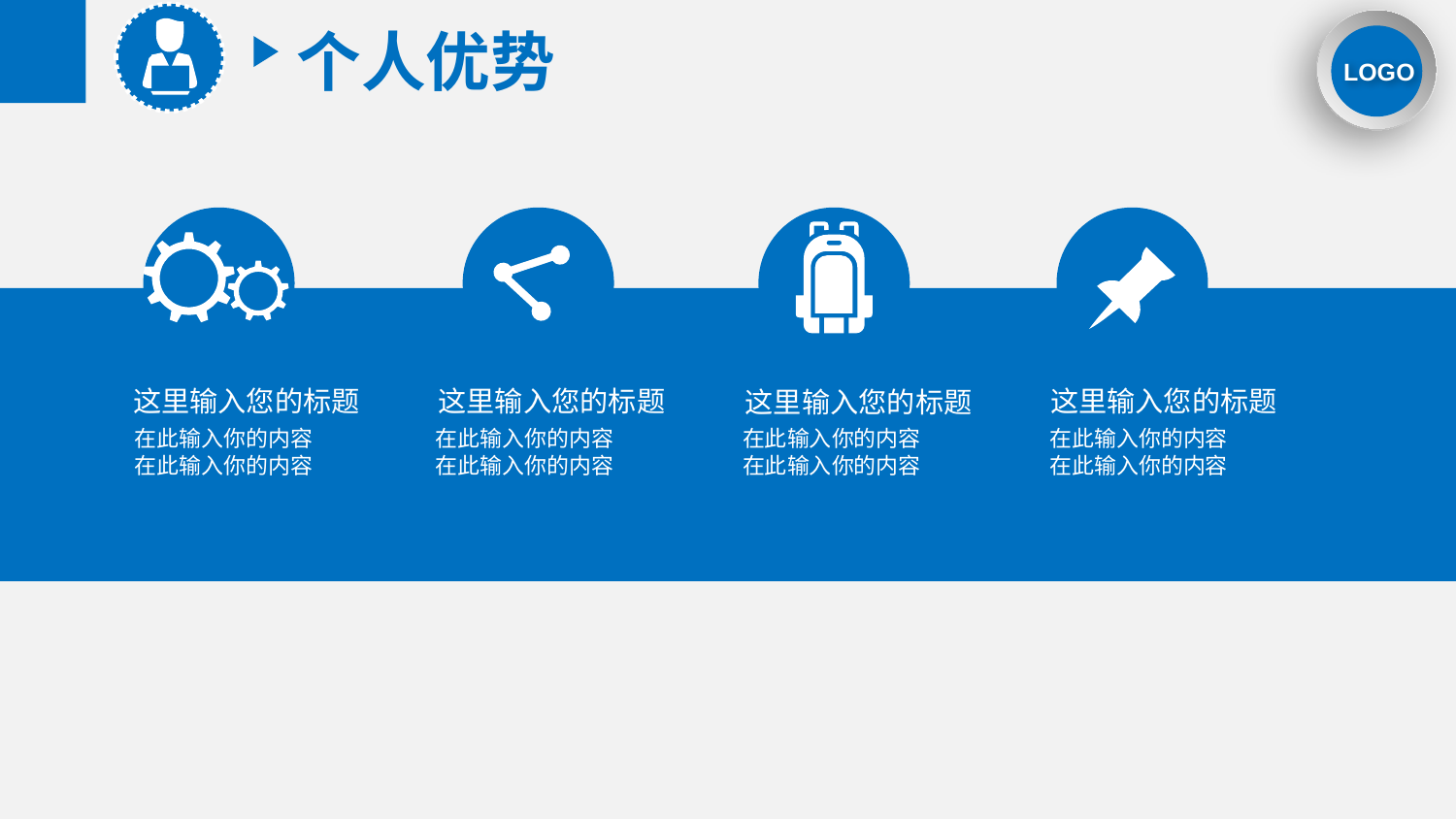

LOGO
个人优势

这里输入您的标题
在此输入你的内容
在此输入你的内容

这里输入您的标题
在此输入你的内容
在此输入你的内容

这里输入您的标题
在此输入你的内容
在此输入你的内容

这里输入您的标题
在此输入你的内容
在此输入你的内容